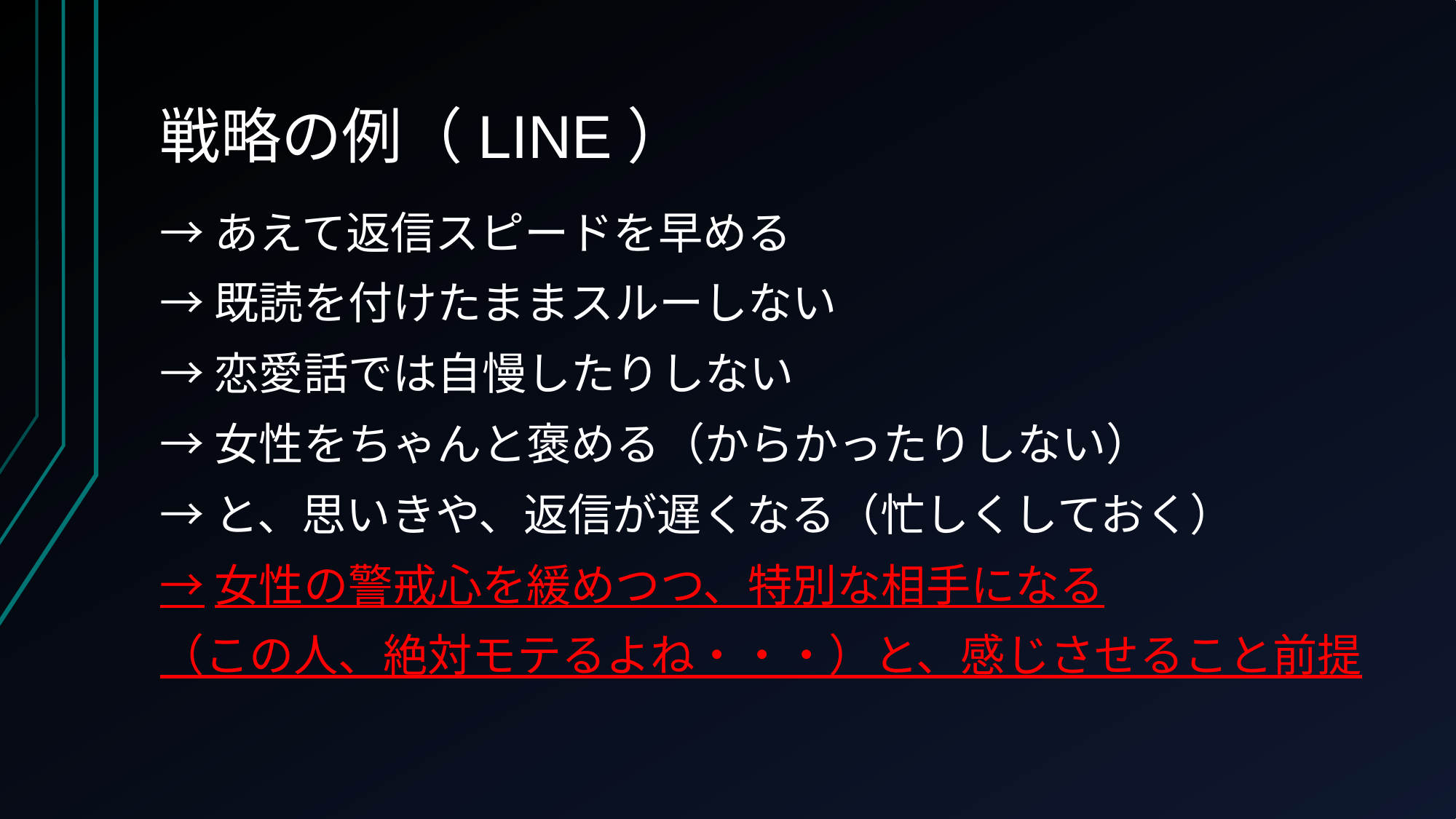

# 戦略の例（LINE）
→あえて返信スピードを早める
→既読を付けたままスルーしない
→恋愛話では自慢したりしない
→女性をちゃんと褒める（からかったりしない）
→と、思いきや、返信が遅くなる（忙しくしておく）
→女性の警戒心を緩めつつ、特別な相手になる
（この人、絶対モテるよね・・・）と、感じさせること前提